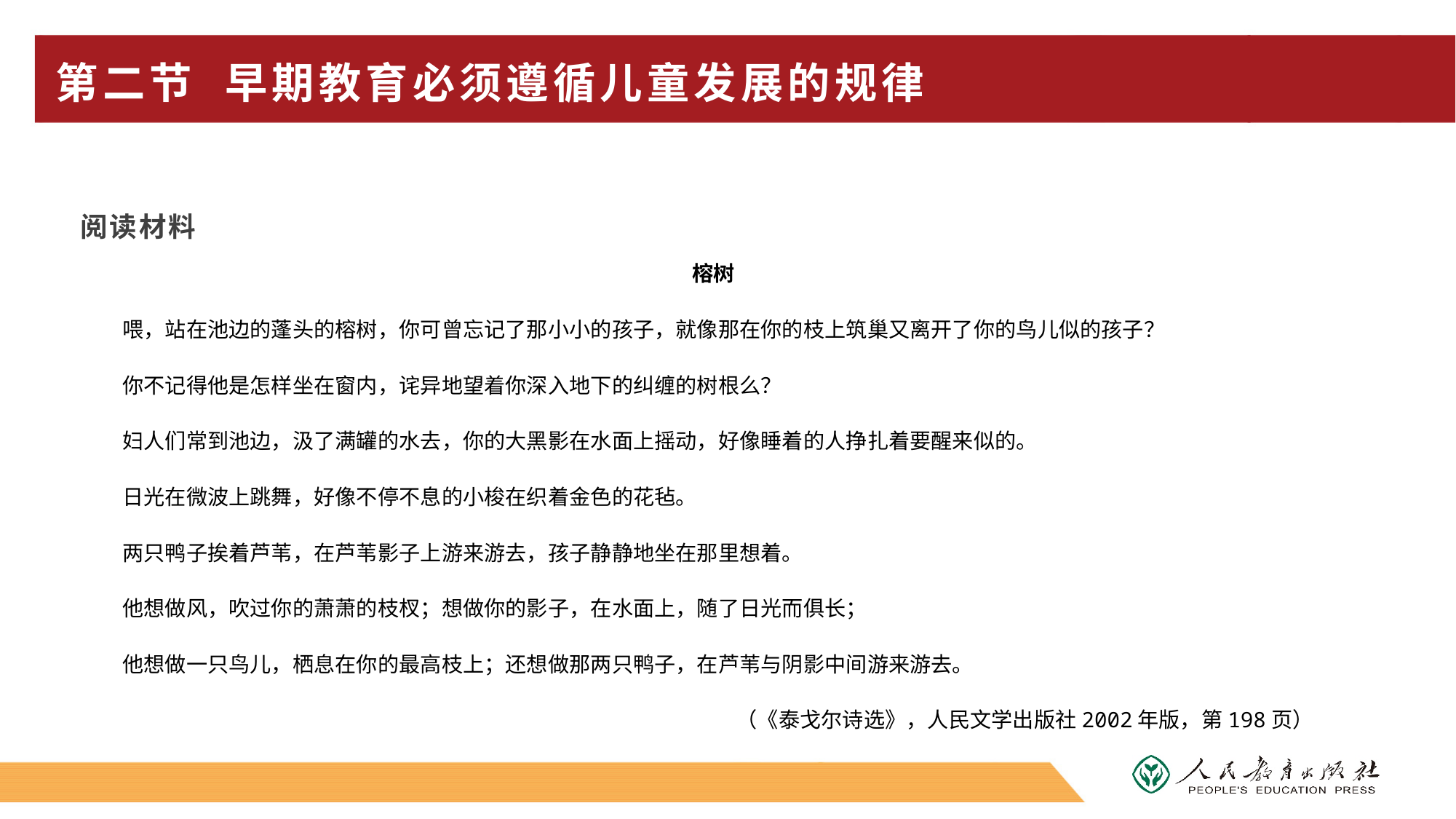

# 第二节  早期教育必须遵循儿童发展的规律
阅读材料
榕树
喂，站在池边的蓬头的榕树，你可曾忘记了那小小的孩子，就像那在你的枝上筑巢又离开了你的鸟儿似的孩子？
你不记得他是怎样坐在窗内，诧异地望着你深入地下的纠缠的树根么？
妇人们常到池边，汲了满罐的水去，你的大黑影在水面上摇动，好像睡着的人挣扎着要醒来似的。
日光在微波上跳舞，好像不停不息的小梭在织着金色的花毡。
两只鸭子挨着芦苇，在芦苇影子上游来游去，孩子静静地坐在那里想着。
他想做风，吹过你的萧萧的枝杈；想做你的影子，在水面上，随了日光而俱长；
他想做一只鸟儿，栖息在你的最高枝上；还想做那两只鸭子，在芦苇与阴影中间游来游去。
（《泰戈尔诗选》，人民文学出版社2002年版，第198页）